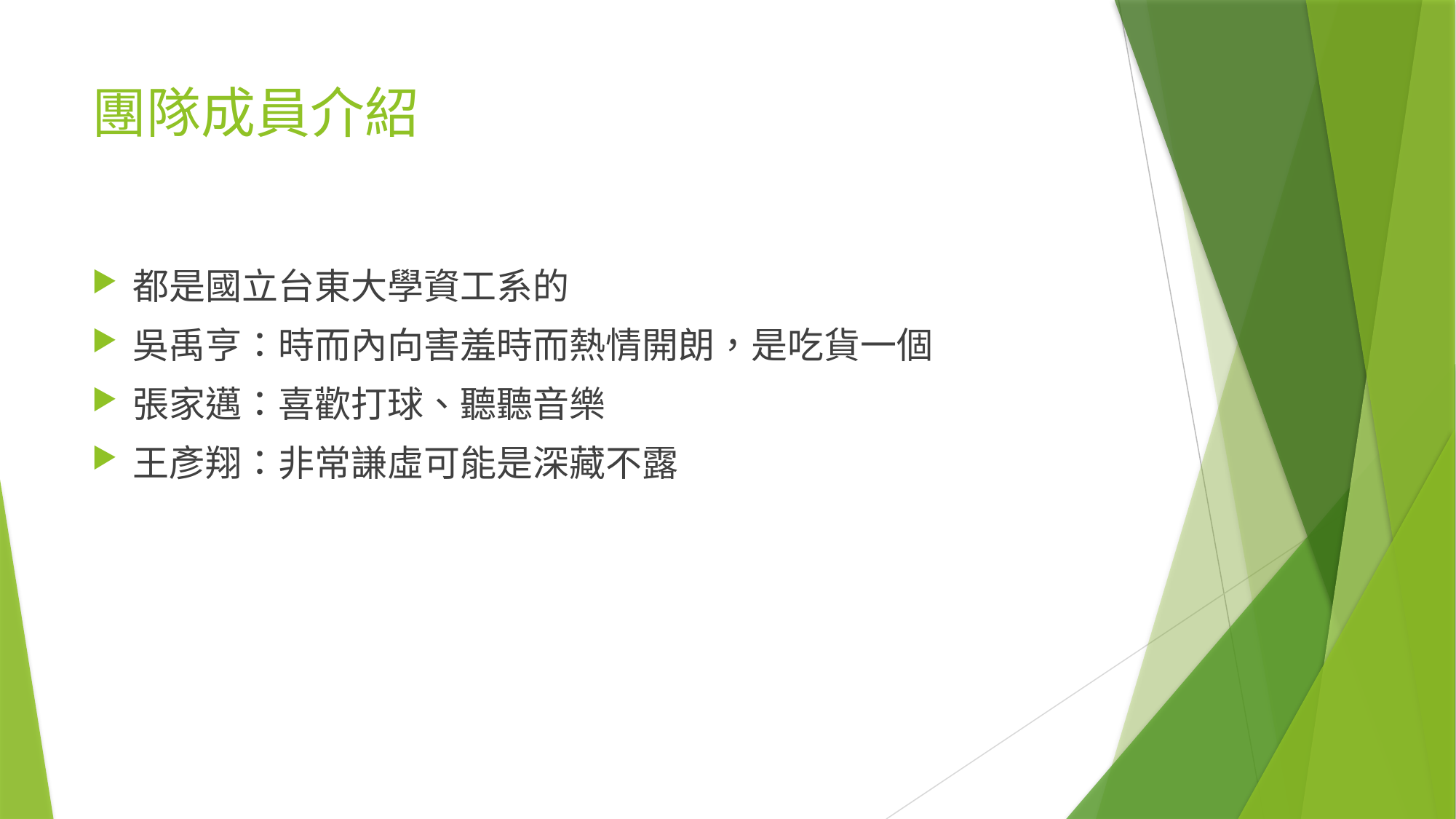

# 團隊成員介紹
都是國立台東大學資工系的
吳禹亨：時而內向害羞時而熱情開朗，是吃貨一個
張家邁：喜歡打球、聽聽音樂
王彥翔：非常謙虛可能是深藏不露